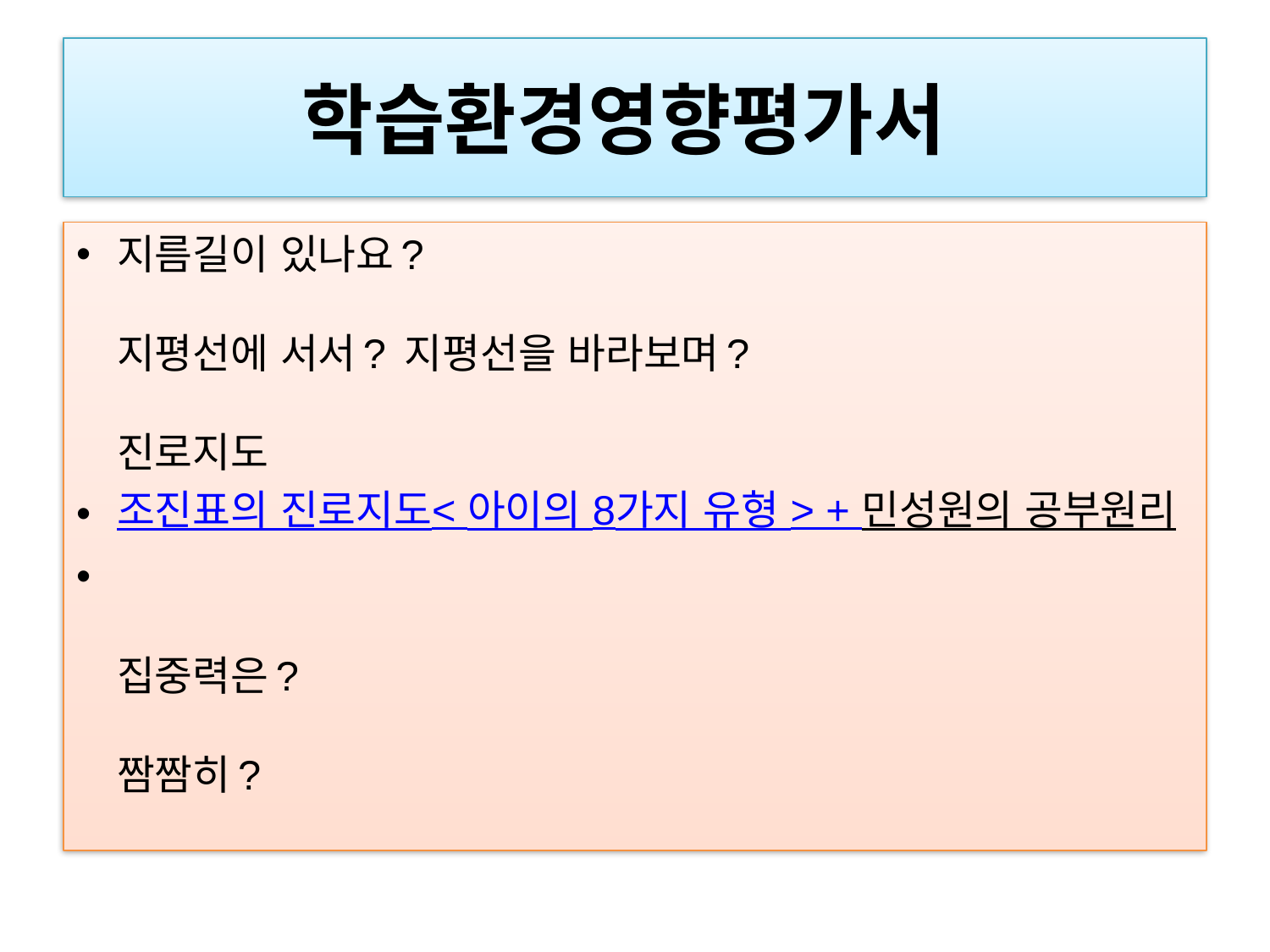

# 학습환경영향평가서
지름길이 있나요?
지평선에 서서? 지평선을 바라보며?
진로지도
조진표의 진로지도< 아이의 8가지 유형 > + 민성원의 공부원리
집중력은?
짬짬히?